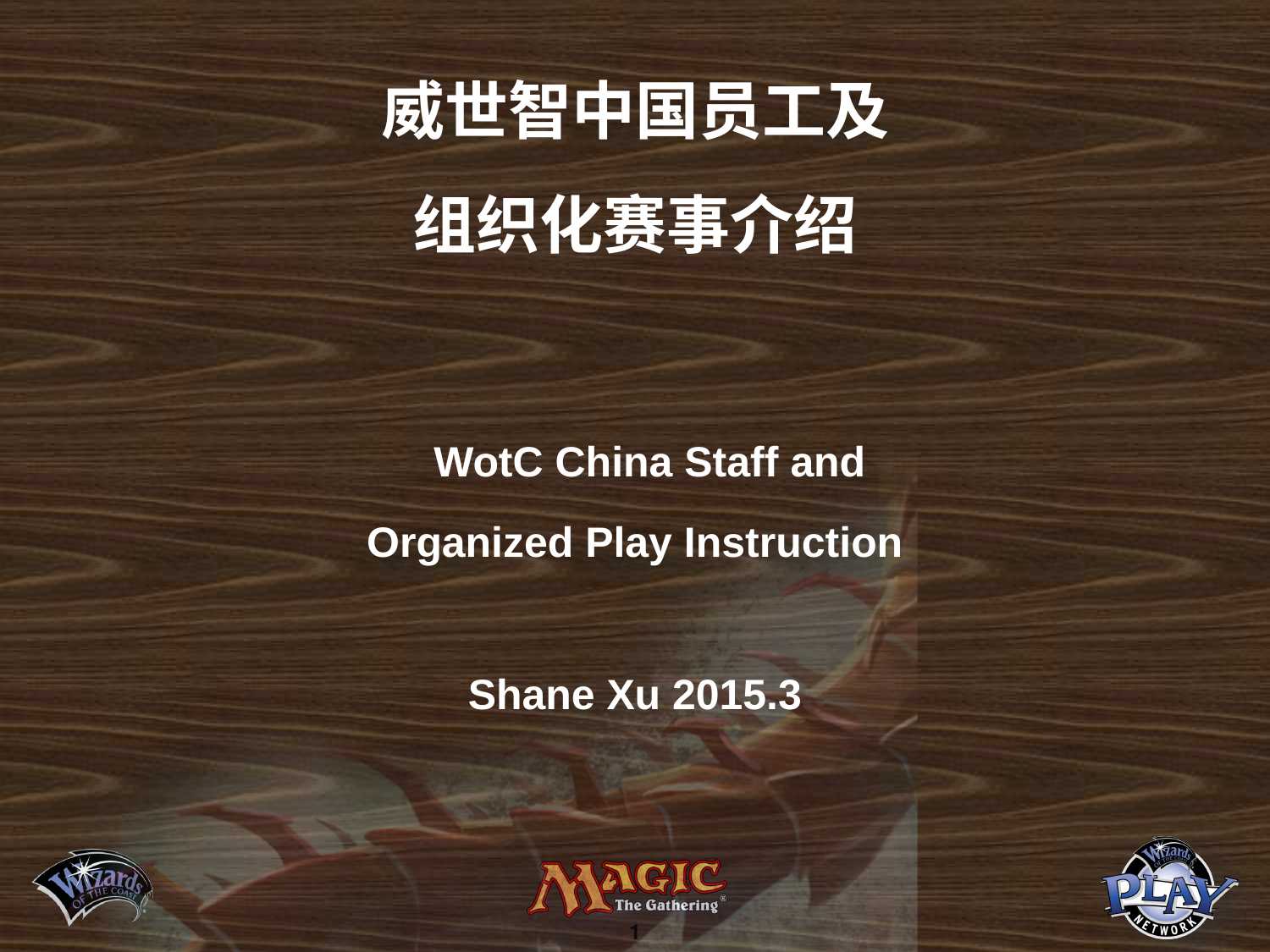

# 威世智中国员工及 组织化赛事介绍 WotC China Staff and Organized Play Instruction Shane Xu 2015.3

1